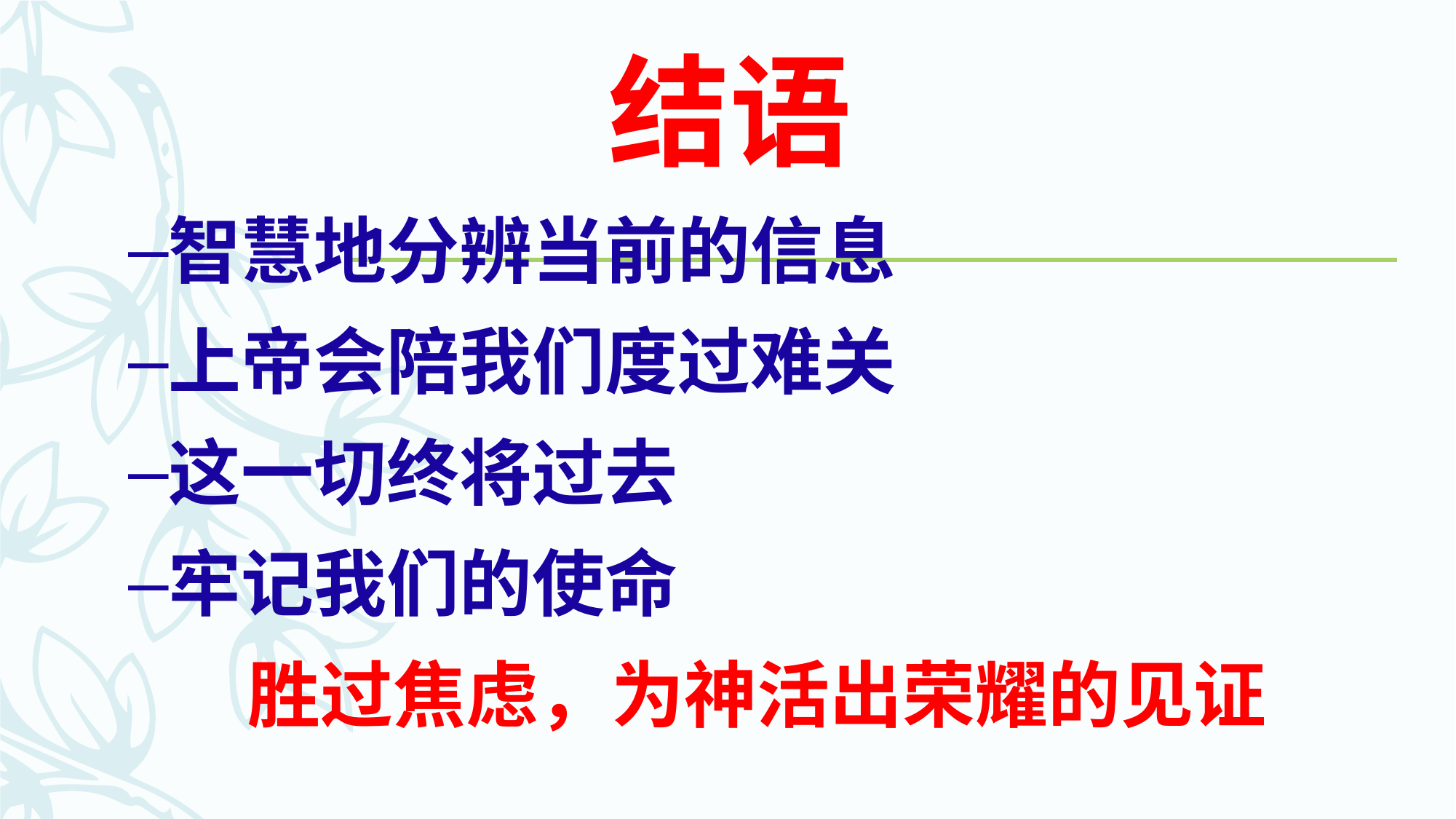

# 结语
智慧地分辨当前的信息
上帝会陪我们度过难关
这一切终将过去
牢记我们的使命
胜过焦虑，为神活出荣耀的见证